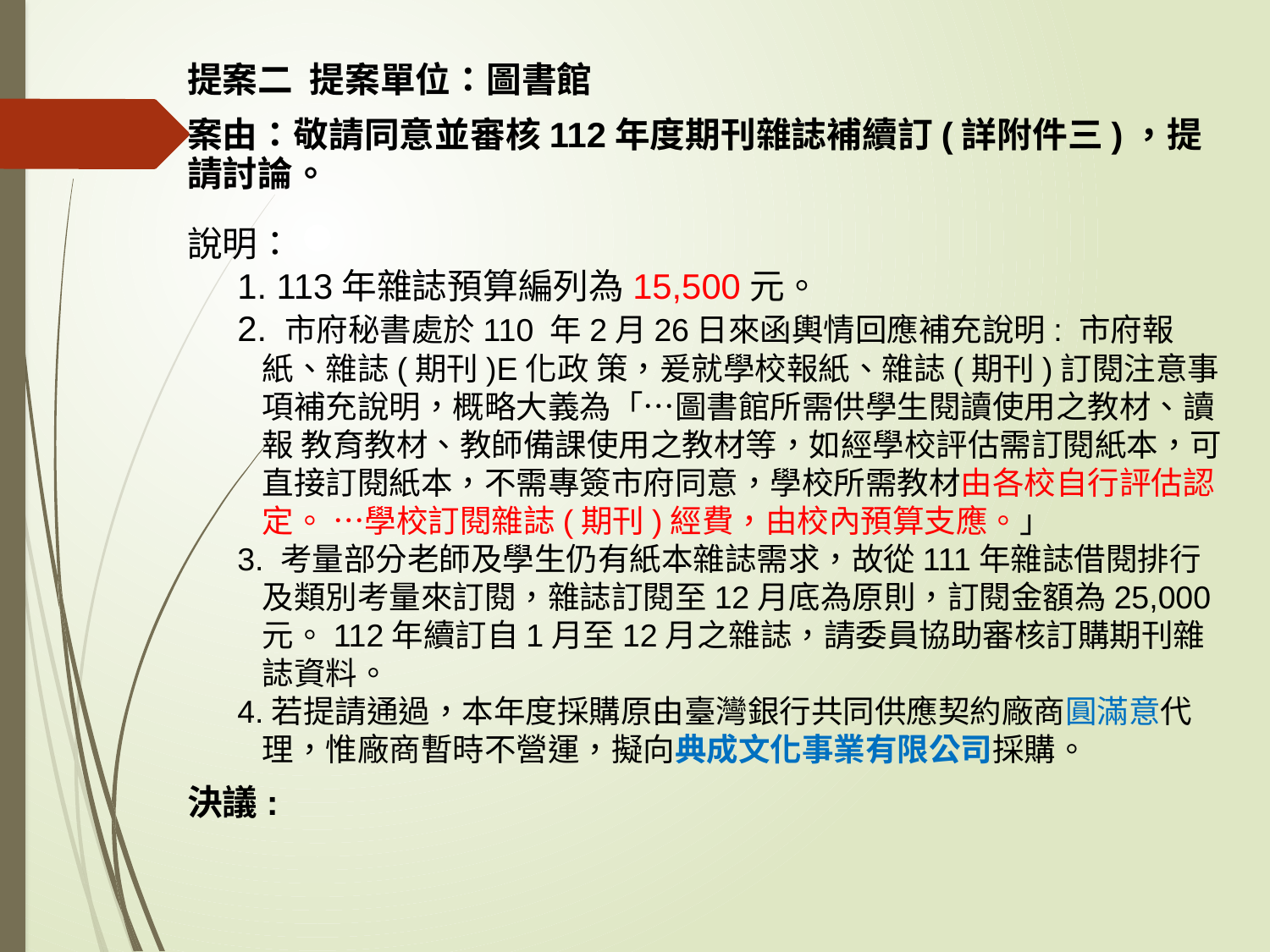

提案二  提案單位：圖書館
案由：敬請同意並審核112年度期刊雜誌補續訂(詳附件三)，提請討論。
說明：
1. 113年雜誌預算編列為15,500元。
2. 市府秘書處於110 年2月26日來函輿情回應補充說明: 市府報紙、雜誌(期刊)E化政 策，爰就學校報紙、雜誌(期刊)訂閱注意事項補充說明，概略大義為「…圖書館所需供學生閱讀使用之教材、讀報 教育教材、教師備課使用之教材等，如經學校評估需訂閱紙本，可直接訂閱紙本，不需專簽市府同意，學校所需教材由各校自行評估認定。 …學校訂閱雜誌(期刊)經費，由校內預算支應。」
3. 考量部分老師及學生仍有紙本雜誌需求，故從111年雜誌借閱排行及類別考量來訂閱，雜誌訂閱至12月底為原則，訂閱金額為25,000元。112年續訂自1月至12月之雜誌，請委員協助審核訂購期刊雜誌資料。
4.若提請通過，本年度採購原由臺灣銀行共同供應契約廠商圓滿意代理，惟廠商暫時不營運，擬向典成文化事業有限公司採購。
決議: